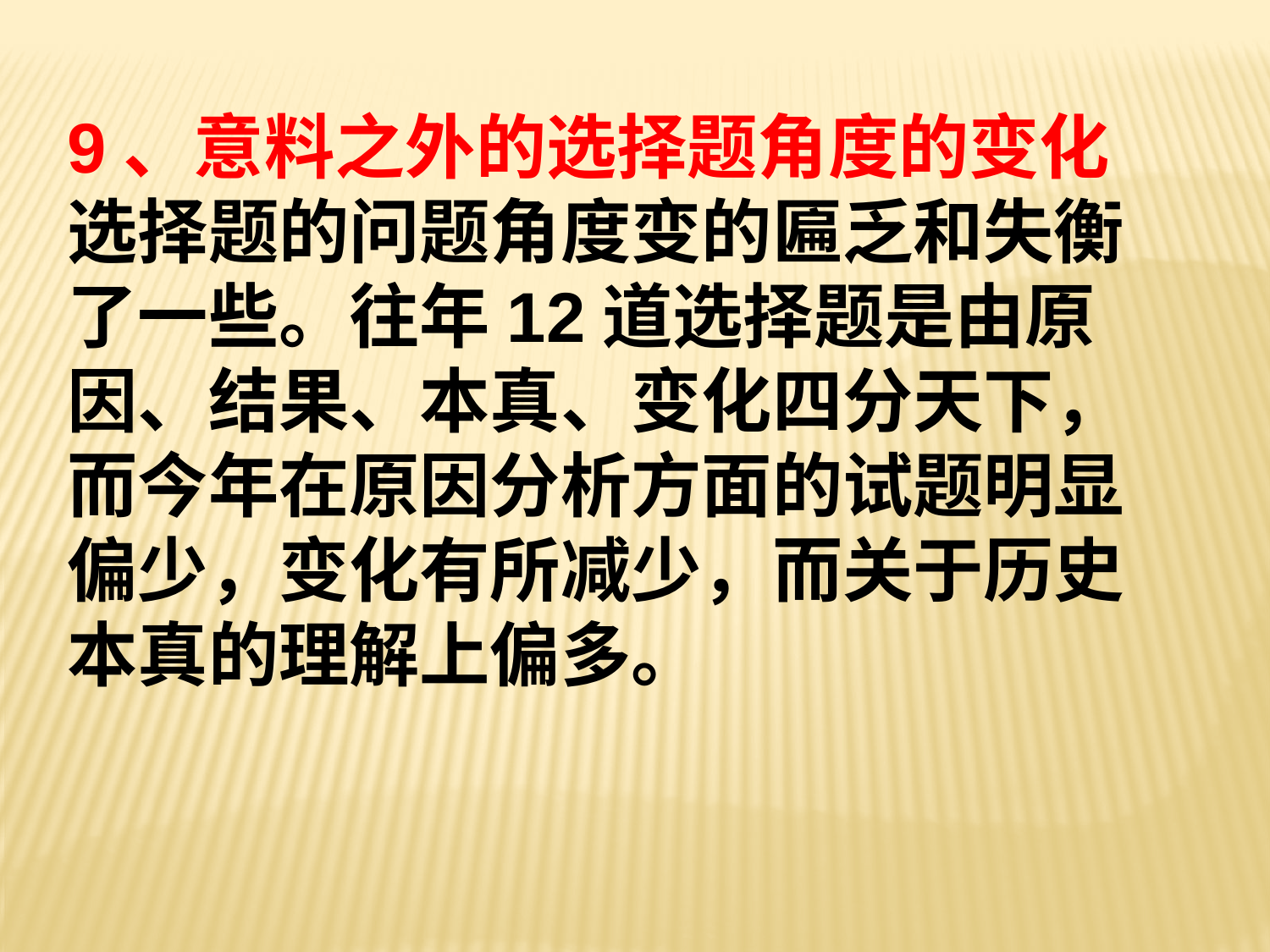

9、意料之外的选择题角度的变化
选择题的问题角度变的匾乏和失衡了一些。往年12道选择题是由原因、结果、本真、变化四分天下，而今年在原因分析方面的试题明显偏少，变化有所减少，而关于历史本真的理解上偏多。